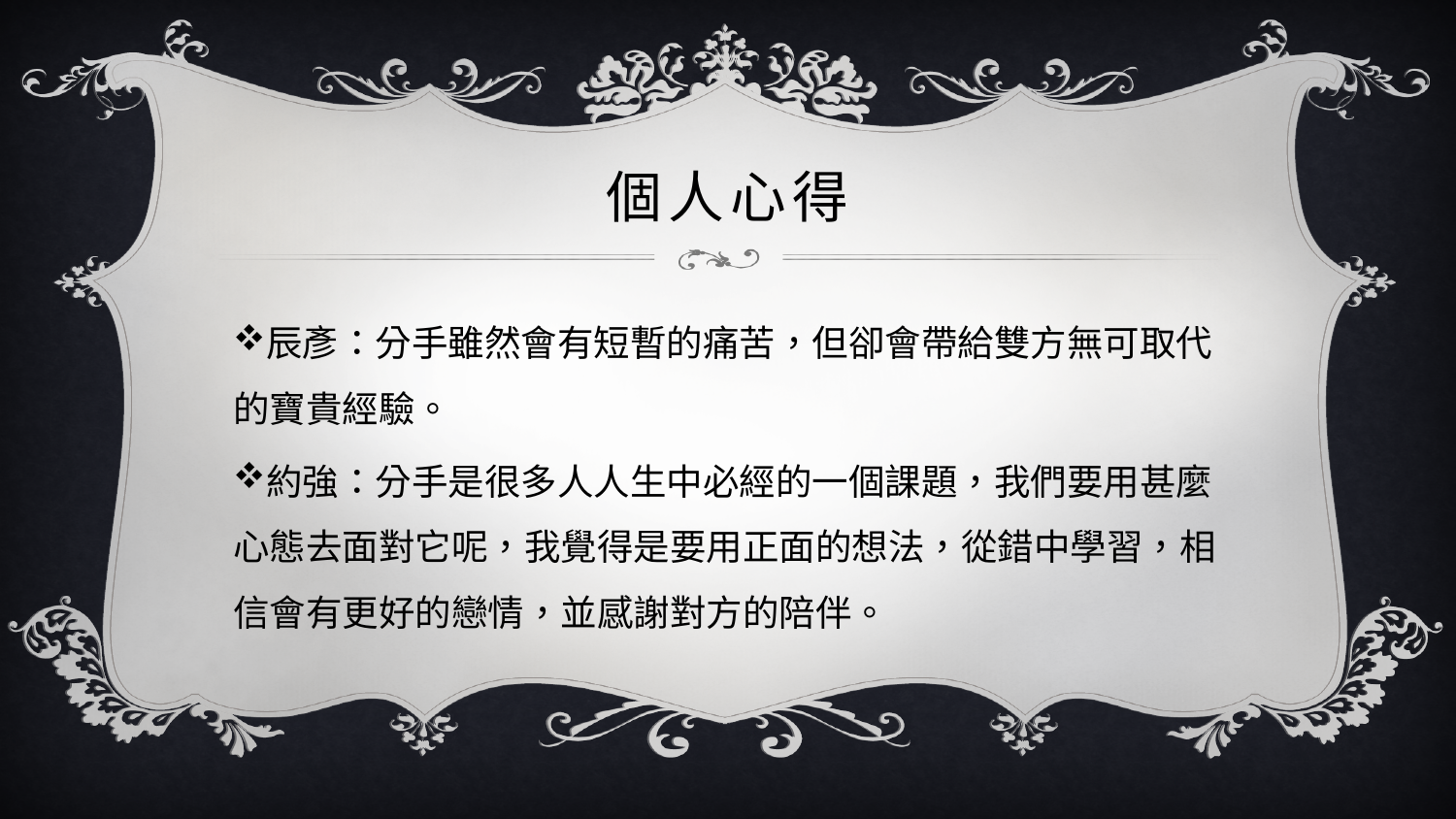

# 個人心得
辰彥：分手雖然會有短暫的痛苦，但卻會帶給雙方無可取代的寶貴經驗。
約強：分手是很多人人生中必經的一個課題，我們要用甚麼心態去面對它呢，我覺得是要用正面的想法，從錯中學習，相信會有更好的戀情，並感謝對方的陪伴。